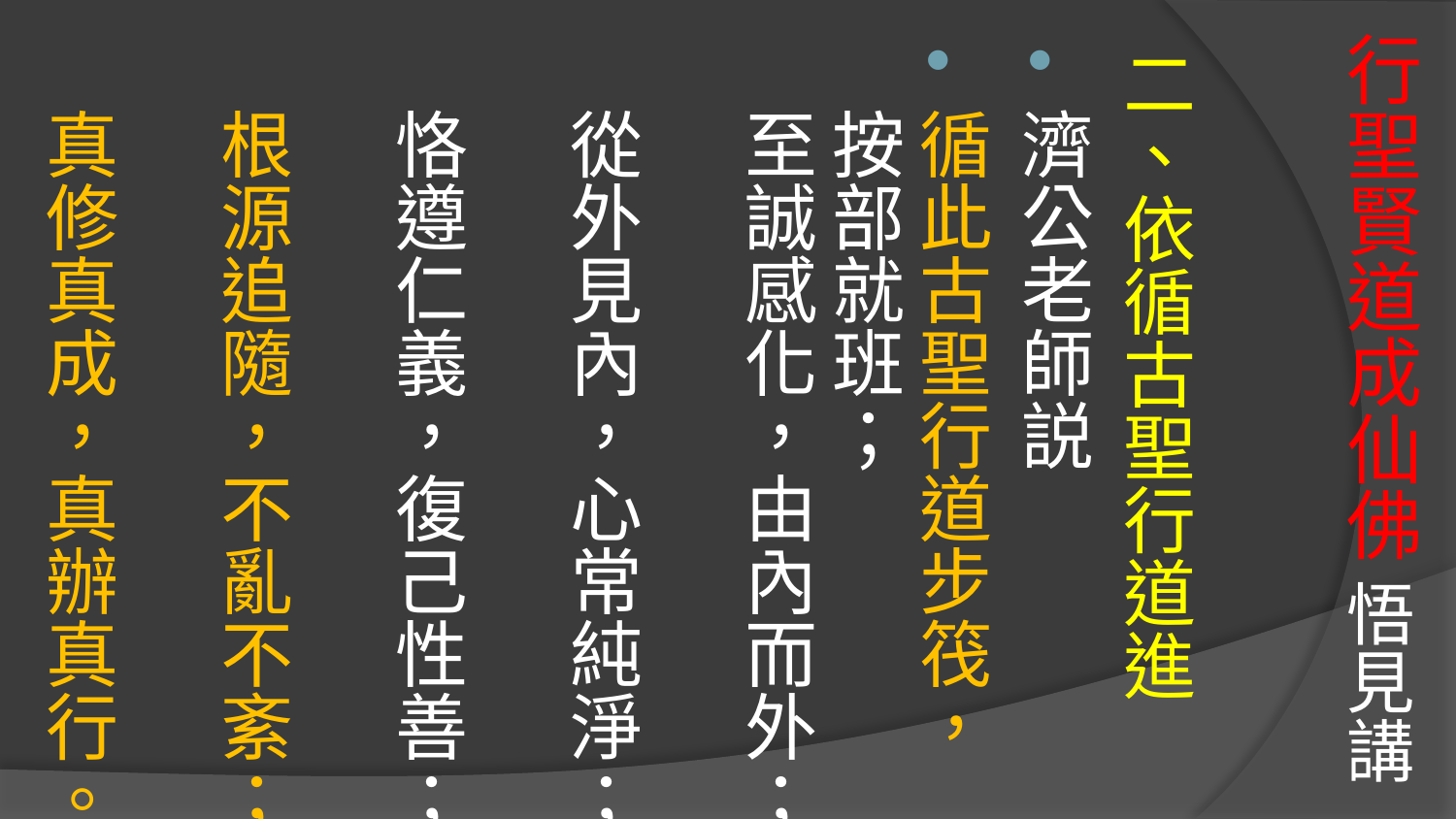

# 行聖賢道成仙佛 悟見講
二、依循古聖行道進
濟公老師説
循此古聖行道步筏，按部就班；
至誠感化，由內而外；
從外見內，心常純淨；
恪遵仁義，復己性善；
根源追隨，不亂不紊；
真修真成，真辦真行。